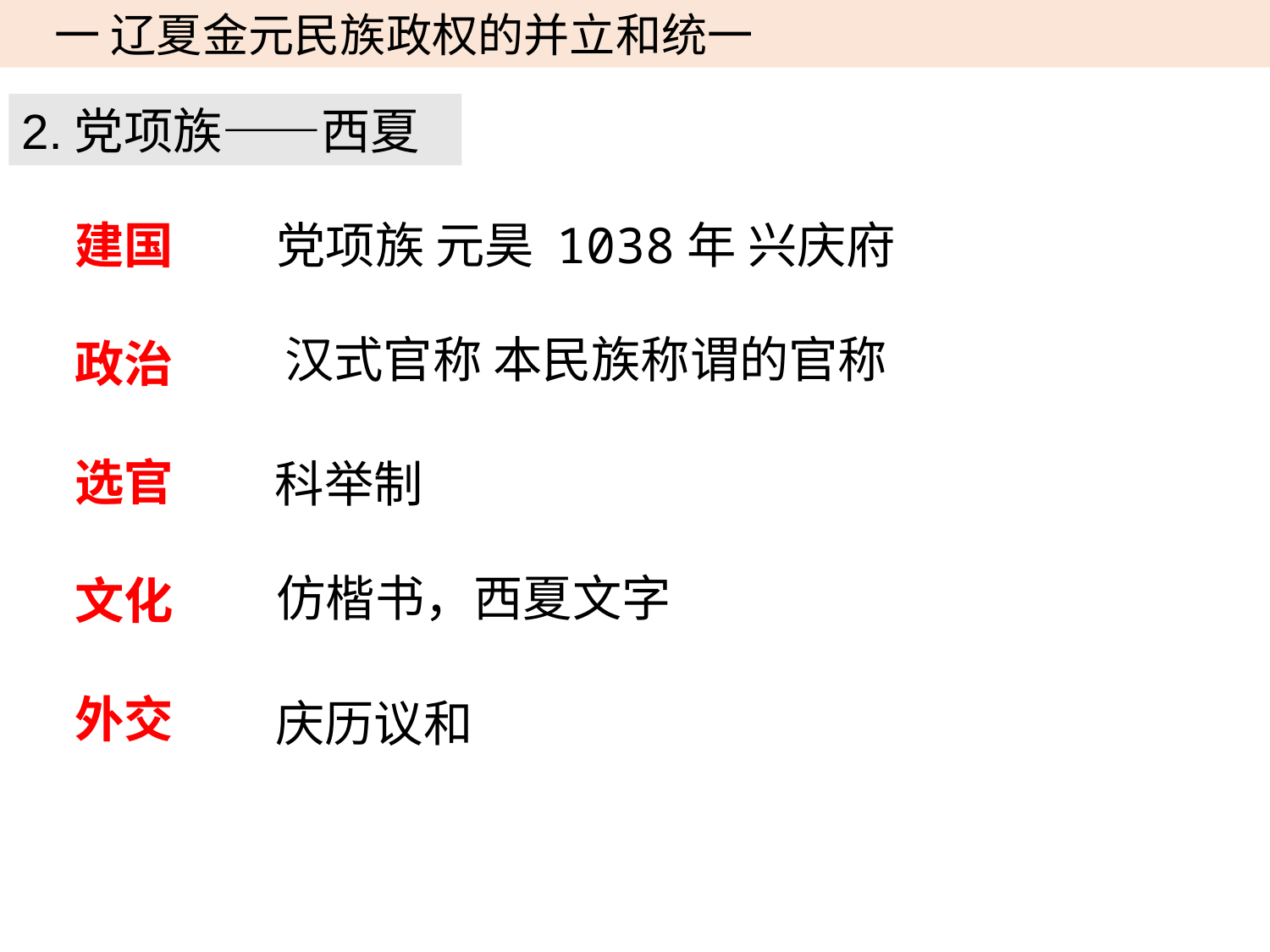

一 辽夏金元民族政权的并立和统一
2.党项族——西夏
建国

政治

选官

文化

外交
党项族 元昊 1038年 兴庆府
汉式官称 本民族称谓的官称
科举制
仿楷书，西夏文字
庆历议和